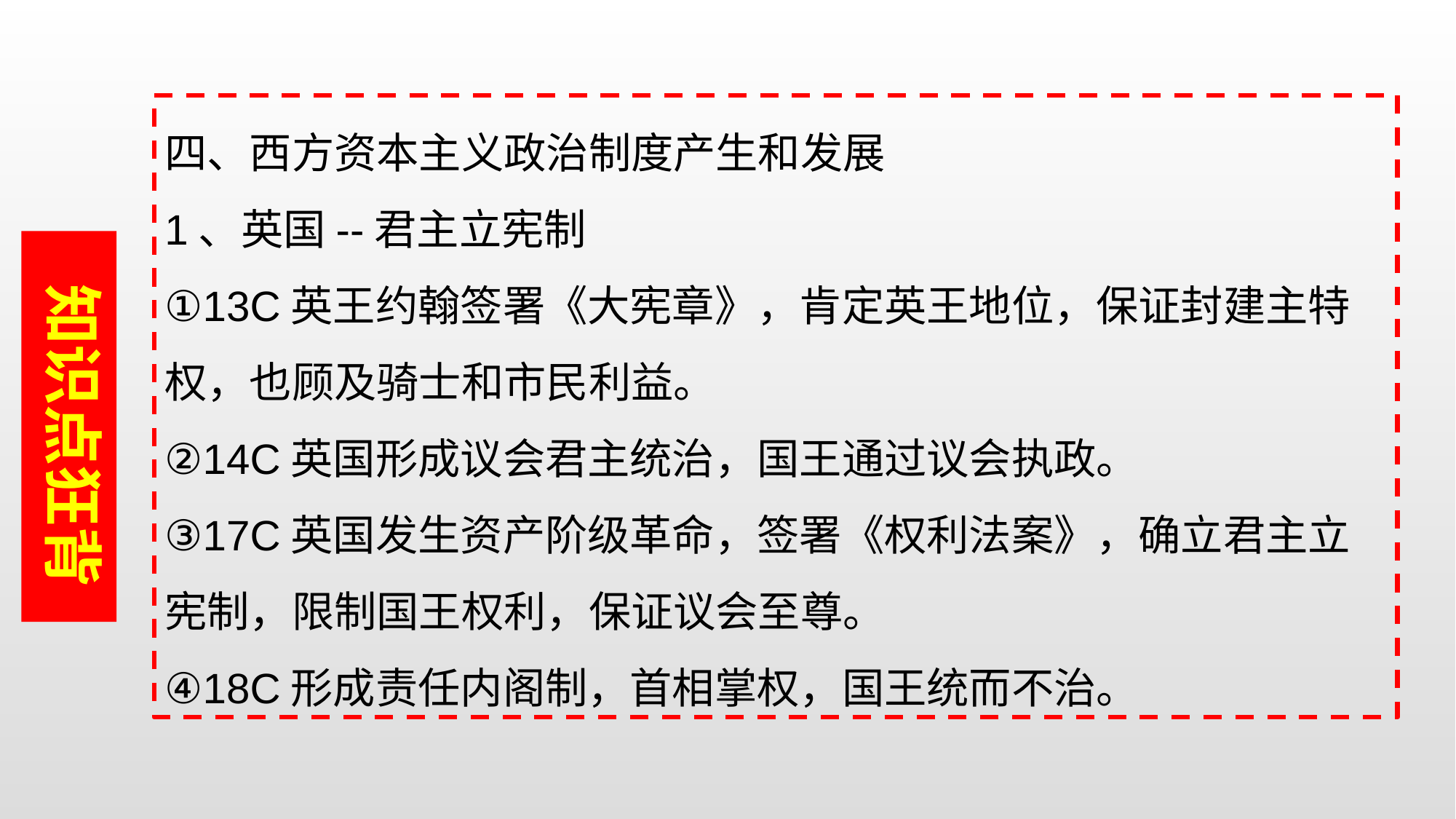

四、西方资本主义政治制度产生和发展
1、英国--君主立宪制
①13C英王约翰签署《大宪章》，肯定英王地位，保证封建主特权，也顾及骑士和市民利益。
②14C英国形成议会君主统治，国王通过议会执政。
③17C英国发生资产阶级革命，签署《权利法案》，确立君主立宪制，限制国王权利，保证议会至尊。
④18C形成责任内阁制，首相掌权，国王统而不治。
  知识点狂背